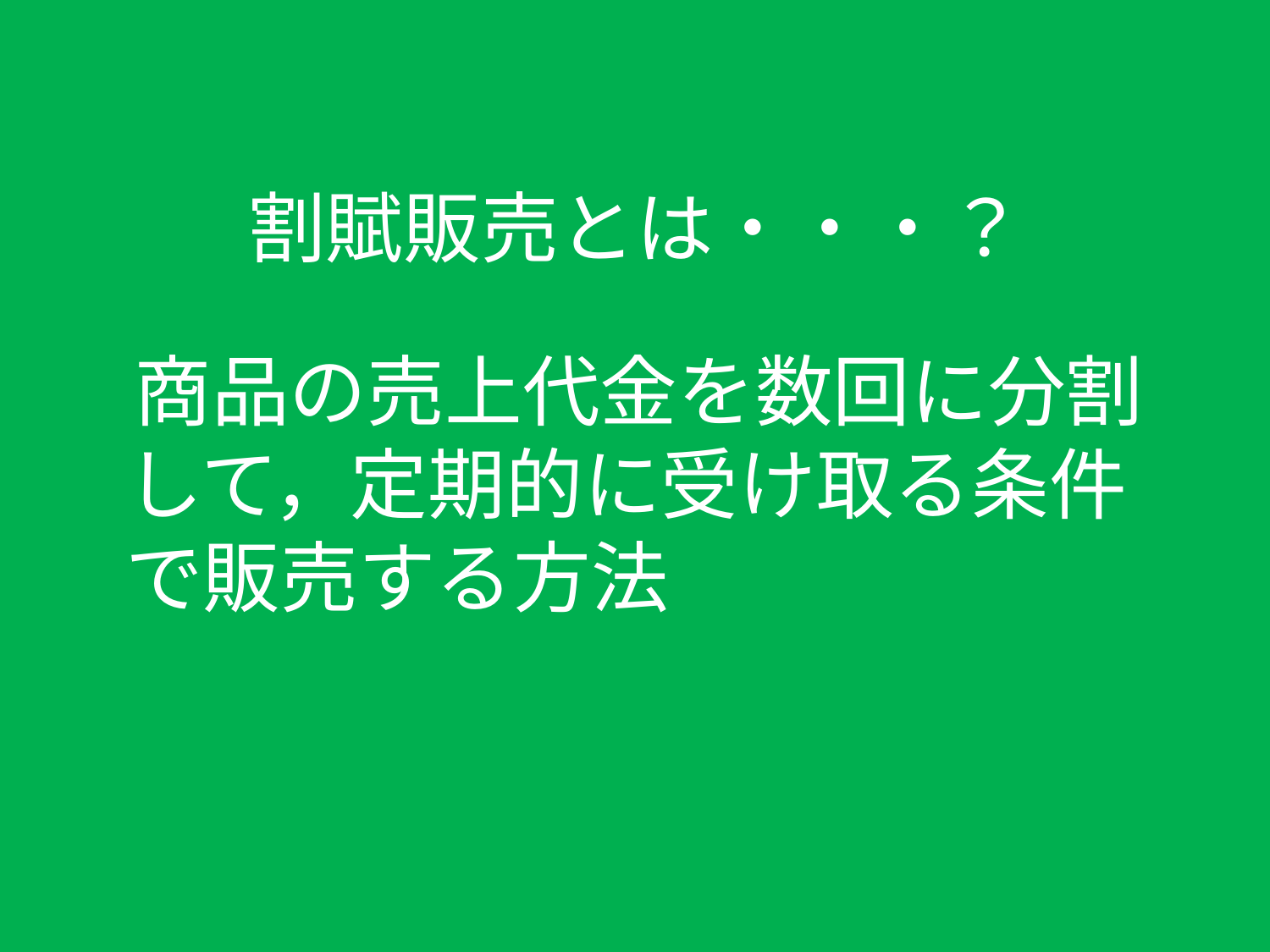

# 割賦販売とは・・・？
　商品の売上代金を数回に分割して，定期的に受け取る条件で販売する方法